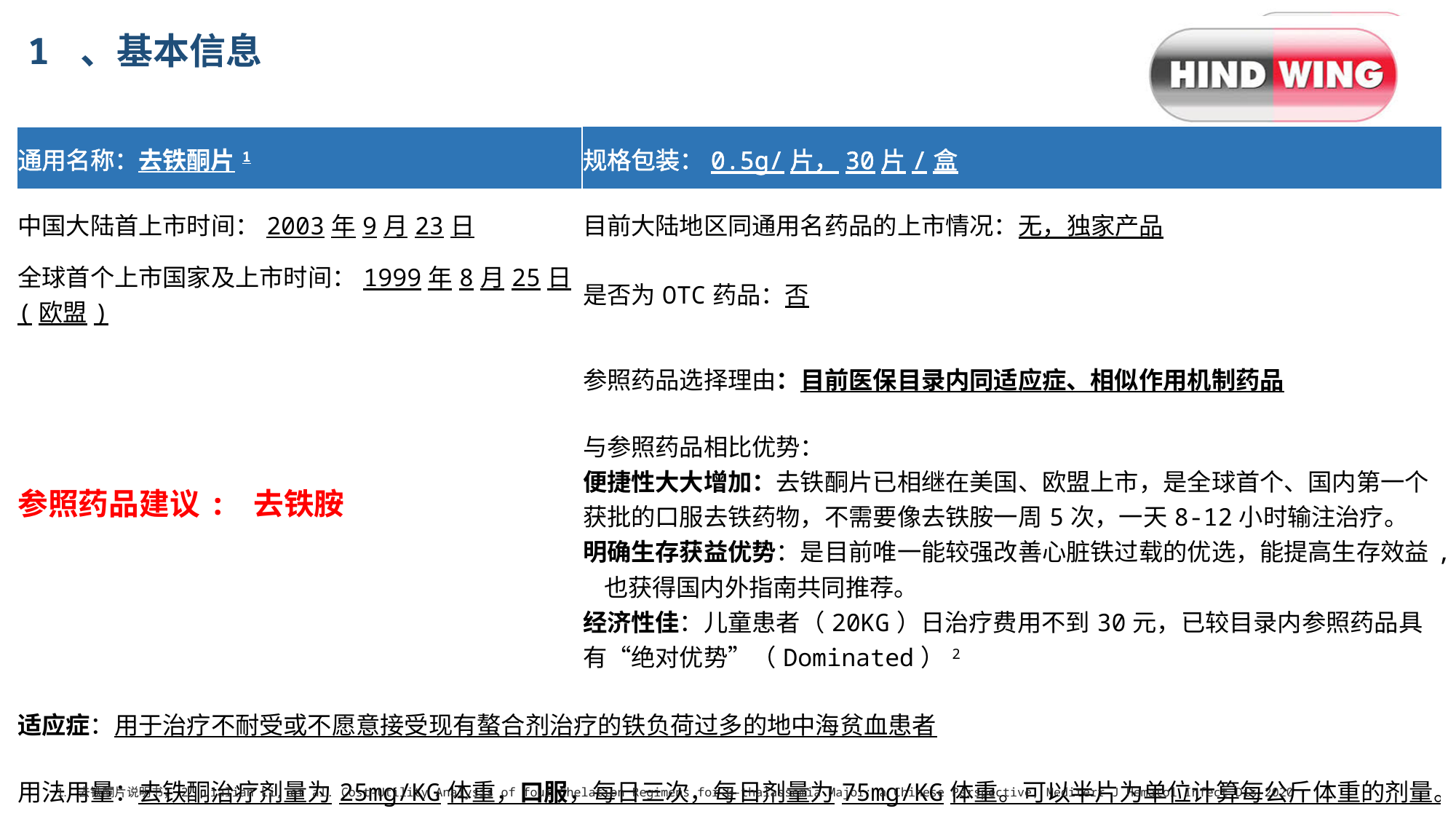

1 、基本信息
| 通用名称：去铁酮片1 | 规格包装：0.5g/片，30片/盒 |
| --- | --- |
| 中国大陆首上市时间：2003年9月23日 | 目前大陆地区同通用名药品的上市情况：无，独家产品 |
| 全球首个上市国家及上市时间：1999年8月25日(欧盟) | 是否为OTC药品：否 |
| 参照药品建议: 去铁胺 | 参照药品选择理由：目前医保目录内同适应症、相似作用机制药品 |
|  | 与参照药品相比优势： 便捷性大大增加：去铁酮片已相继在美国、欧盟上市，是全球首个、国内第一个获批的口服去铁药物，不需要像去铁胺一周5次，一天8-12小时输注治疗。 明确生存获益优势：是目前唯一能较强改善心脏铁过载的优选，能提高生存效益, 也获得国内外指南共同推荐。 经济性佳：儿童患者（20KG）日治疗费用不到30元，已较目录内参照药品具有“绝对优势”（Dominated）2 |
| 适应症：用于治疗不耐受或不愿意接受现有螯合剂治疗的铁负荷过多的地中海贫血患者 |  |
| 用法用量：去铁酮治疗剂量为25mg/KG体重，口服，每日三次，每日剂量为75mg/KG体重。可以半片为单位计算每公斤体重的剂量。 |  |
去铁酮片说明书； 2. Jialian Li, et al. Cost-Utility Analysis of four Chelation Regimens for β-thalassemia Major: a Chinese Perspective, Mediterr J Hematol Infect Dis 2020